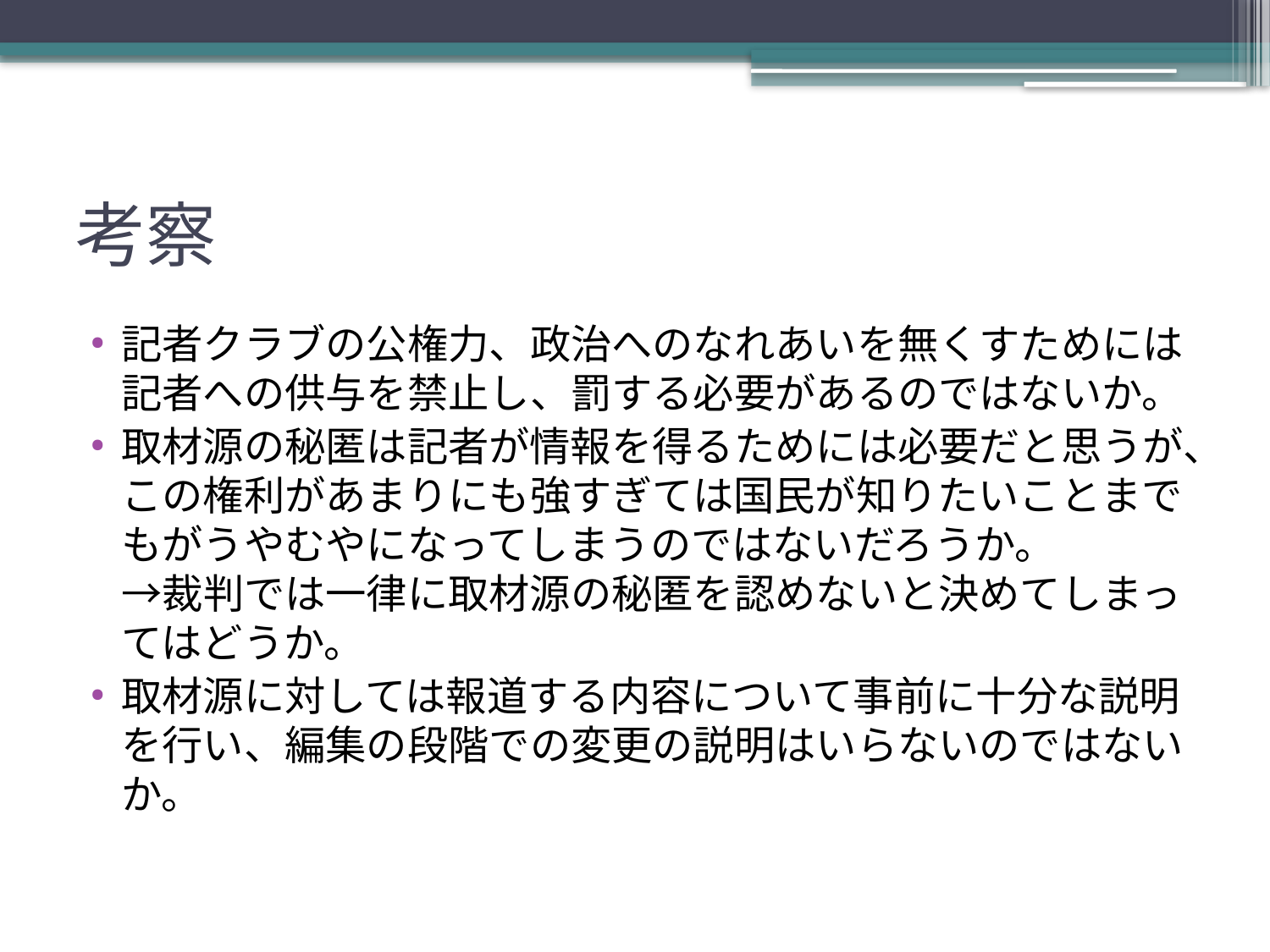

# 考察
記者クラブの公権力、政治へのなれあいを無くすためには記者への供与を禁止し、罰する必要があるのではないか。
取材源の秘匿は記者が情報を得るためには必要だと思うが、この権利があまりにも強すぎては国民が知りたいことまでもがうやむやになってしまうのではないだろうか。
→裁判では一律に取材源の秘匿を認めないと決めてしまってはどうか。
取材源に対しては報道する内容について事前に十分な説明を行い、編集の段階での変更の説明はいらないのではないか。